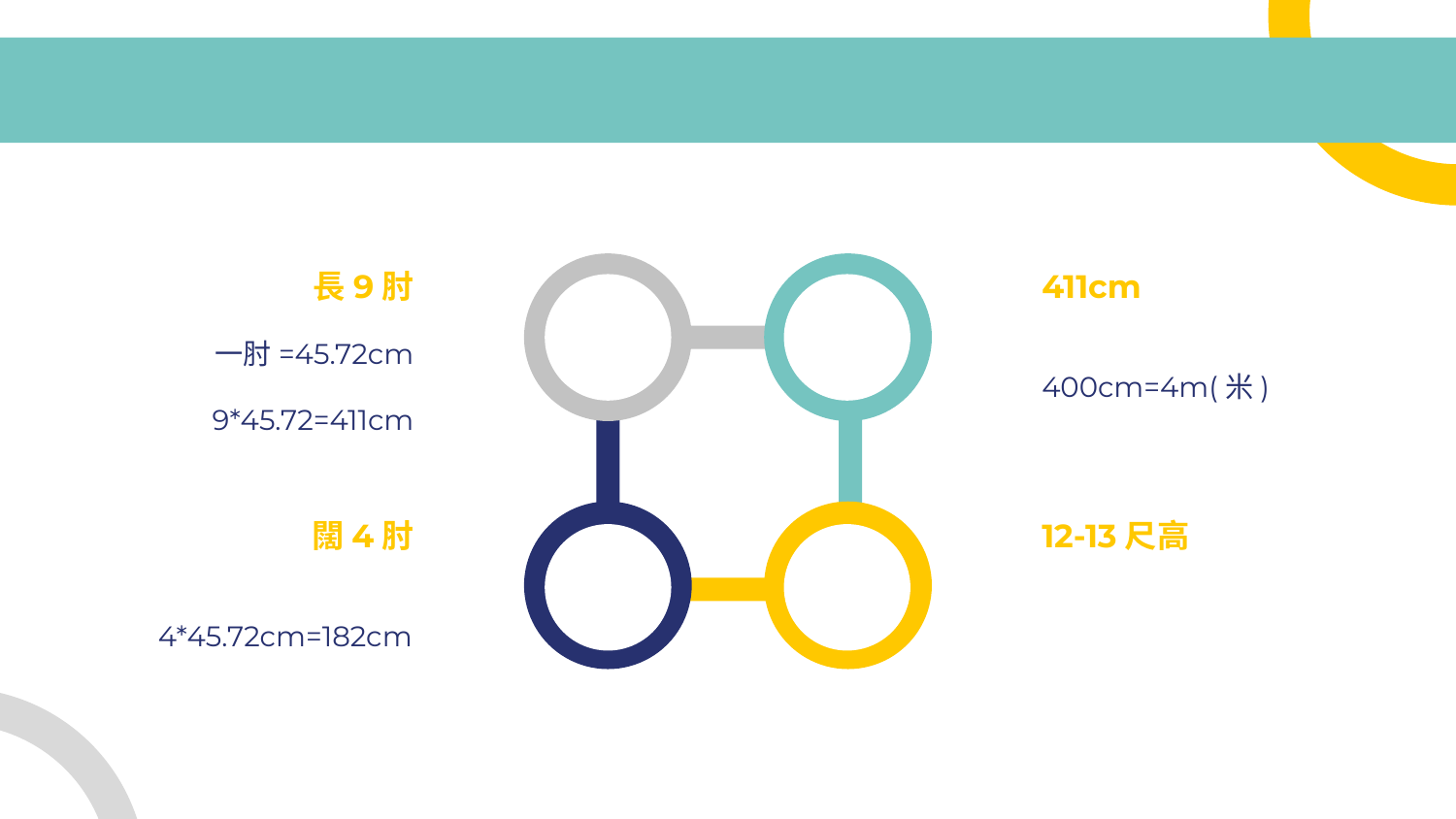

#
長9肘
411cm

一肘=45.72cm
9*45.72=411cm
400cm=4m(米)
闊4肘
12-13尺高
4*45.72cm=182cm